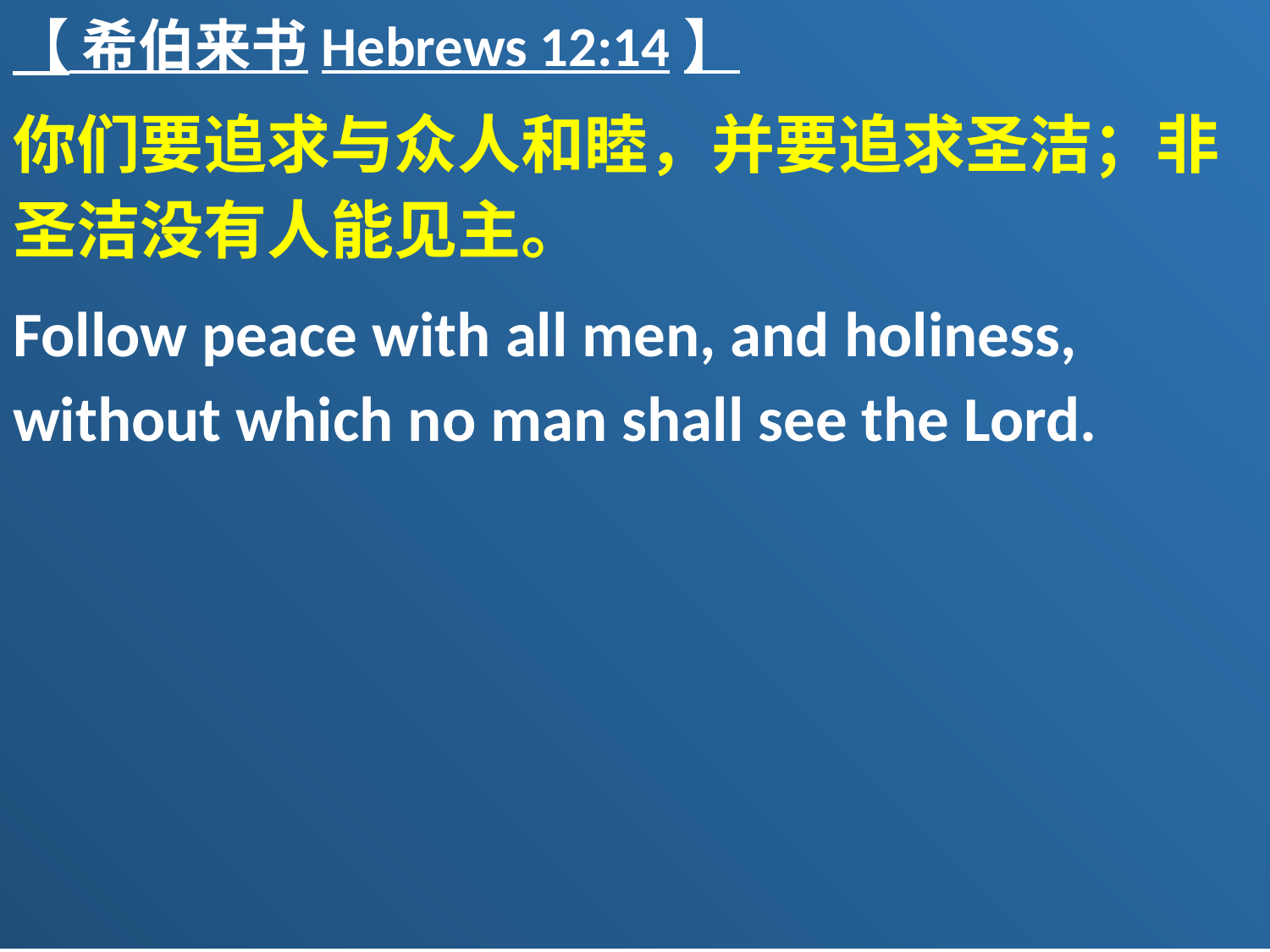

【 希伯来书Hebrews 12:14】
你们要追求与众人和睦，并要追求圣洁；非圣洁没有人能见主。
Follow peace with all men, and holiness, without which no man shall see the Lord.